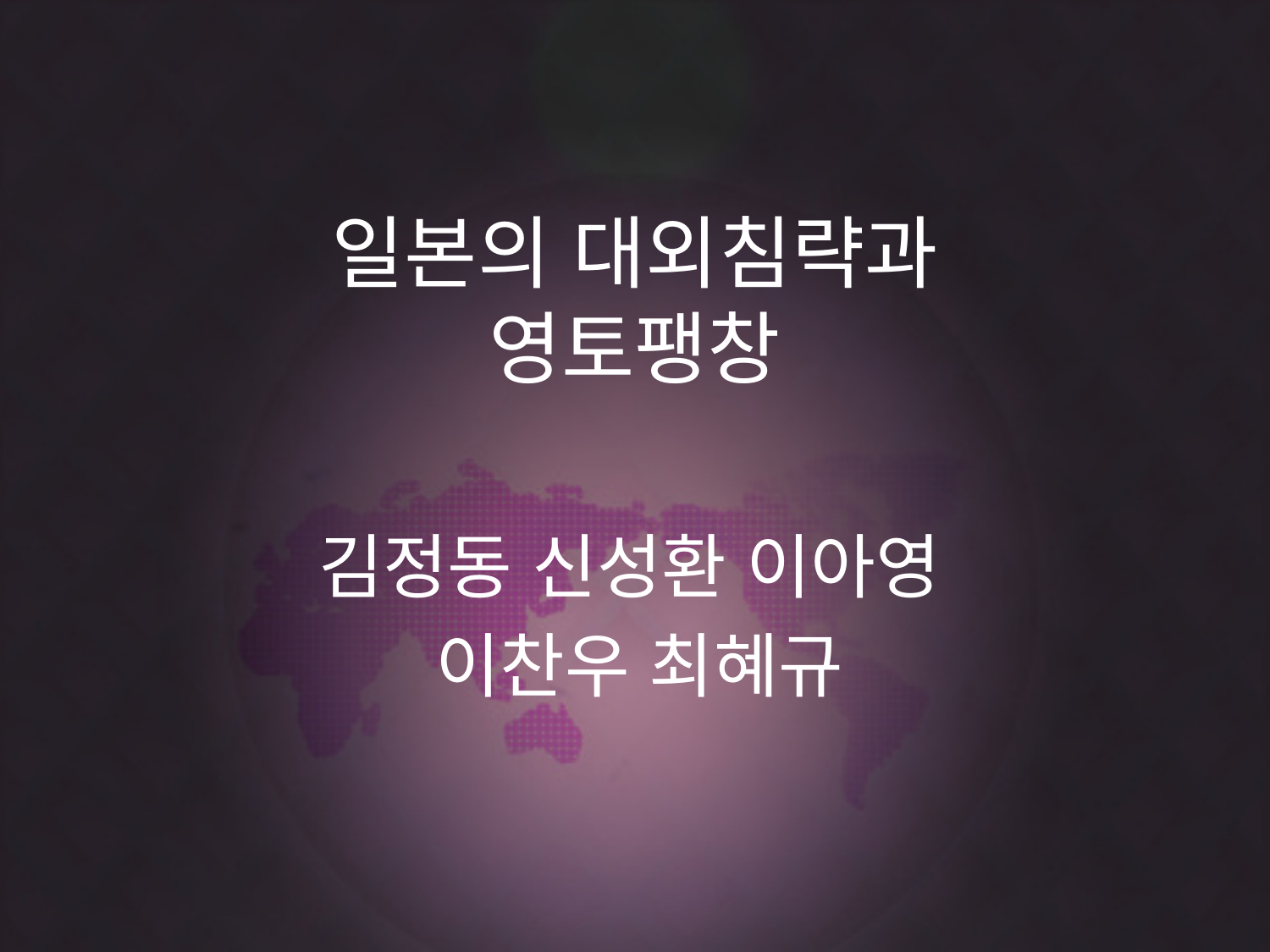

# 일본의 대외침략과 영토팽창
김정동 신성환 이아영
이찬우 최혜규